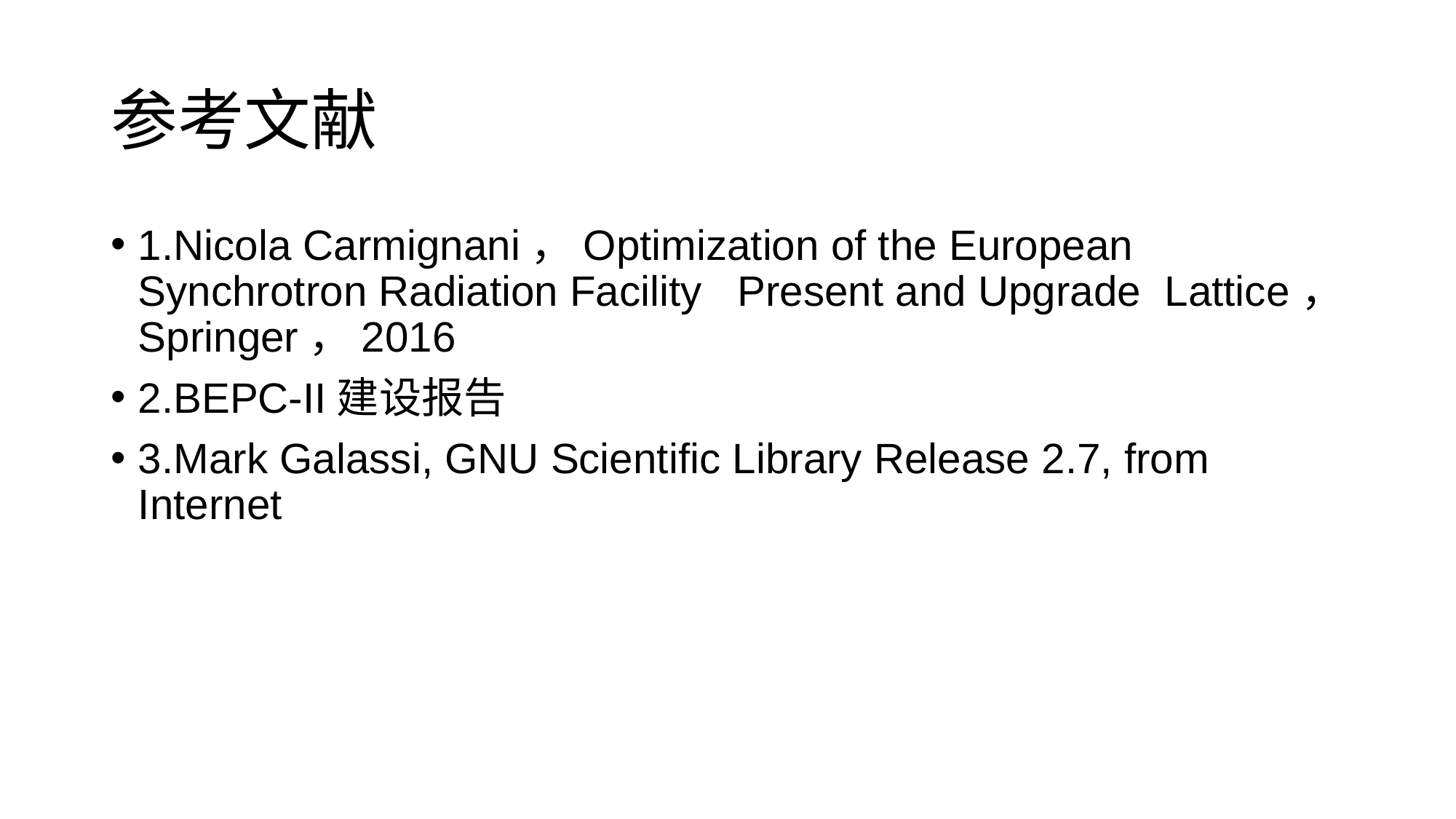

# 参考文献
1.Nicola Carmignani，Optimization of the European Synchrotron Radiation Facility   Present and Upgrade  Lattice，Springer，2016
2.BEPC-II建设报告
3.Mark Galassi, GNU Scientific Library Release 2.7, from Internet